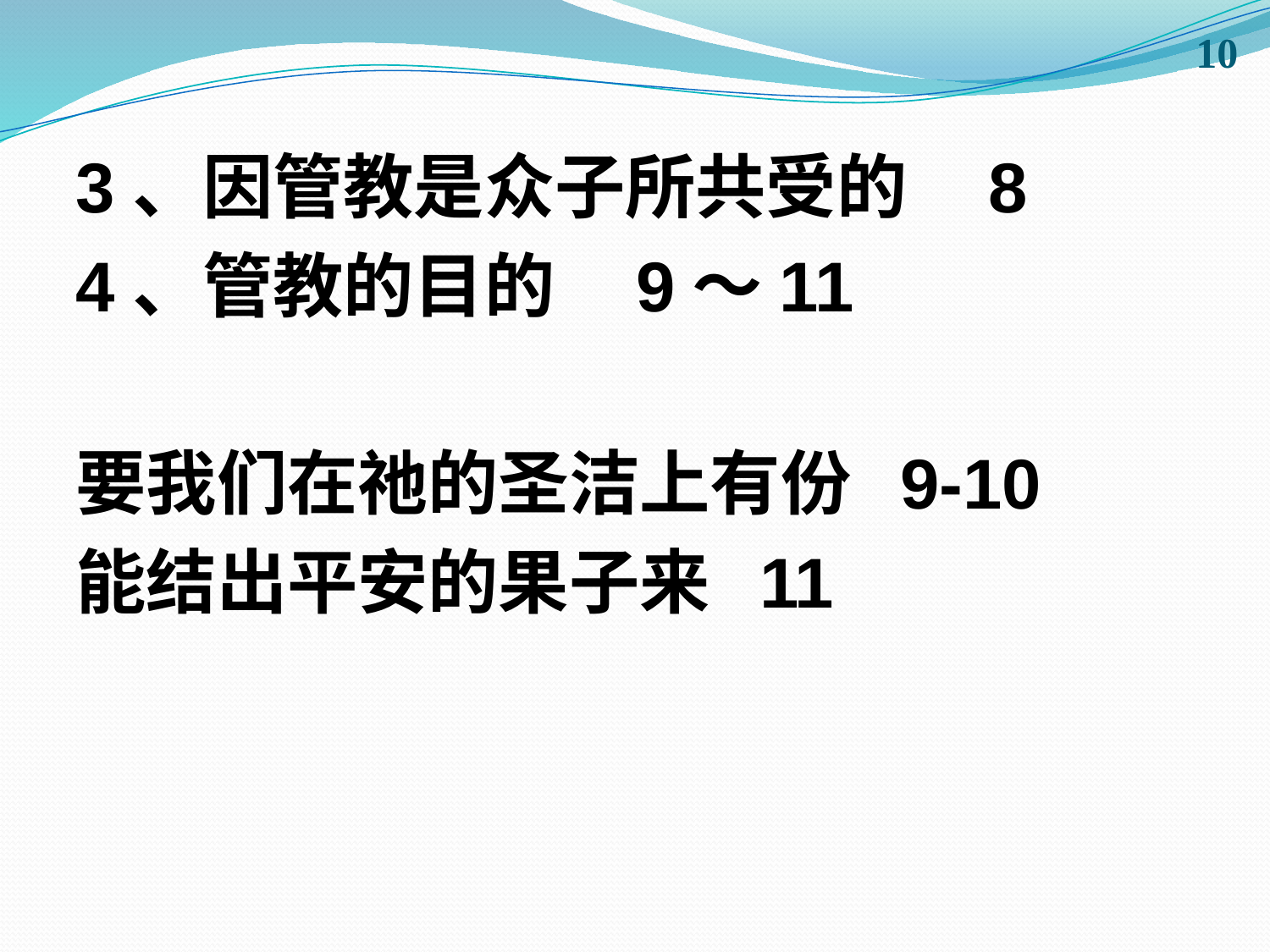

10
3、因管教是众子所共受的    8
4、管教的目的    9～11

要我们在祂的圣洁上有份  9-10
能结出平安的果子来  11